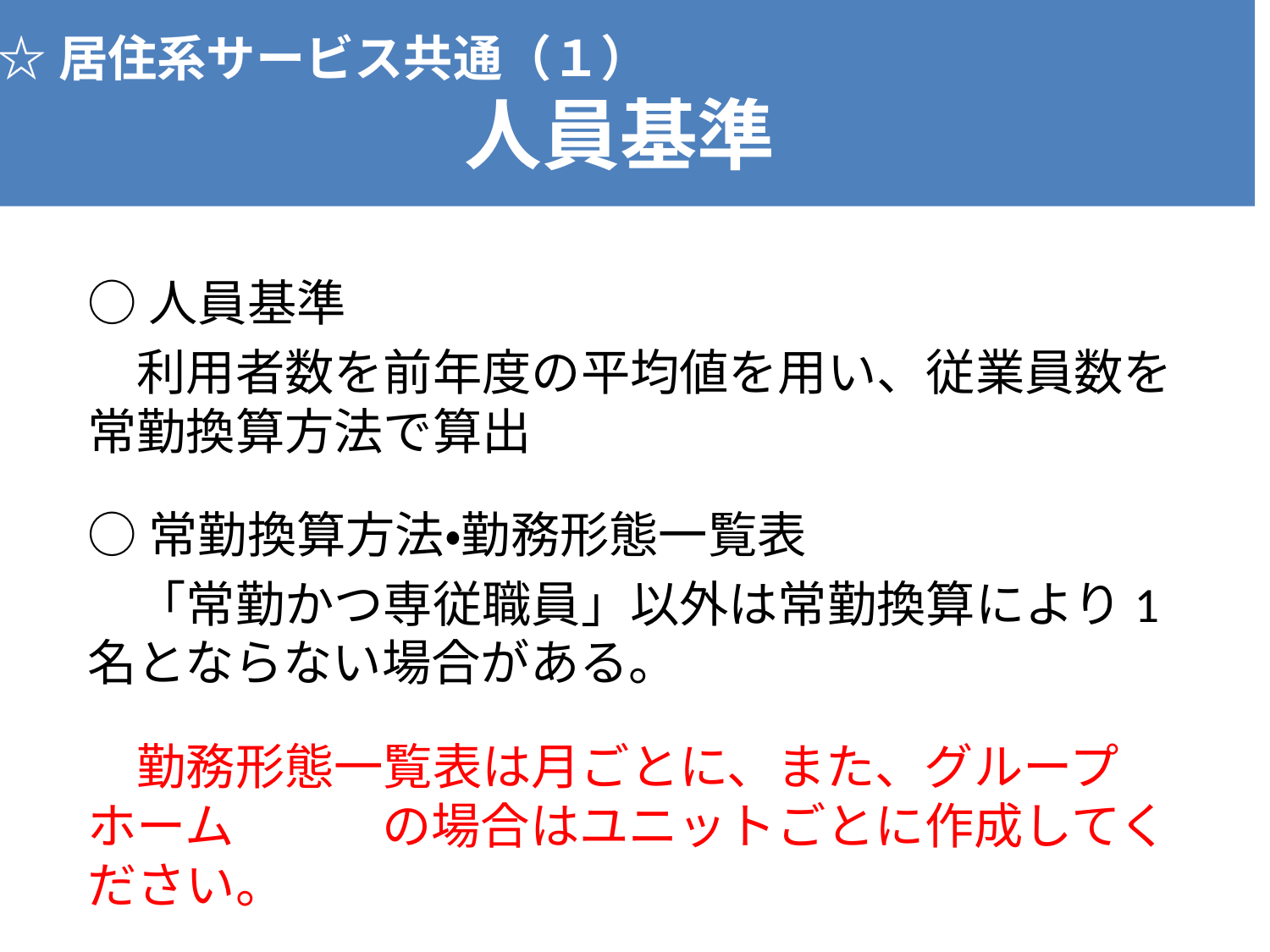

☆居住系サービス共通（１）
人員基準

○人員基準
　利用者数を前年度の平均値を用い、従業員数を常勤換算方法で算出

○常勤換算方法・勤務形態一覧表
　「常勤かつ専従職員」以外は常勤換算により1名とならない場合がある。

　勤務形態一覧表は月ごとに、また、グループホーム　　　の場合はユニットごとに作成してください。